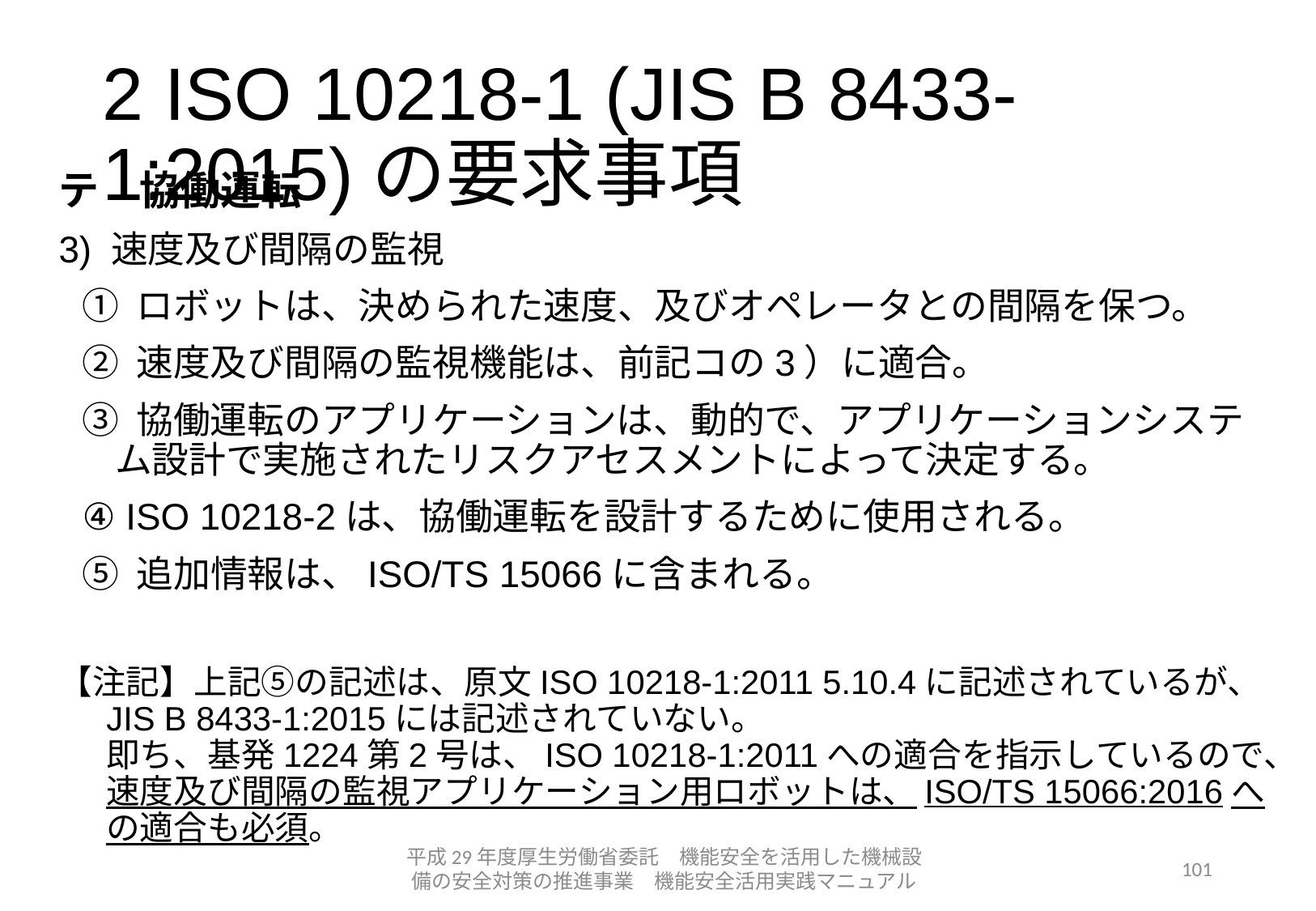

# 2 ISO 10218-1 (JIS B 8433-1:2015)の要求事項
テ　協働運転
3) 速度及び間隔の監視
① ロボットは、決められた速度、及びオペレータとの間隔を保つ。
② 速度及び間隔の監視機能は、前記コの3）に適合。
③ 協働運転のアプリケーションは、動的で、アプリケーションシステム設計で実施されたリスクアセスメントによって決定する。
④ ISO 10218-2は、協働運転を設計するために使用される。
⑤ 追加情報は、ISO/TS 15066に含まれる。

【注記】上記⑤の記述は、原文ISO 10218-1:2011 5.10.4に記述されているが、JIS B 8433-1:2015には記述されていない。
即ち、基発1224第2号は、ISO 10218-1:2011への適合を指示しているので、速度及び間隔の監視アプリケーション用ロボットは、ISO/TS 15066:2016への適合も必須。
平成29年度厚生労働省委託　機能安全を活用した機械設備の安全対策の推進事業　機能安全活用実践マニュアル
101